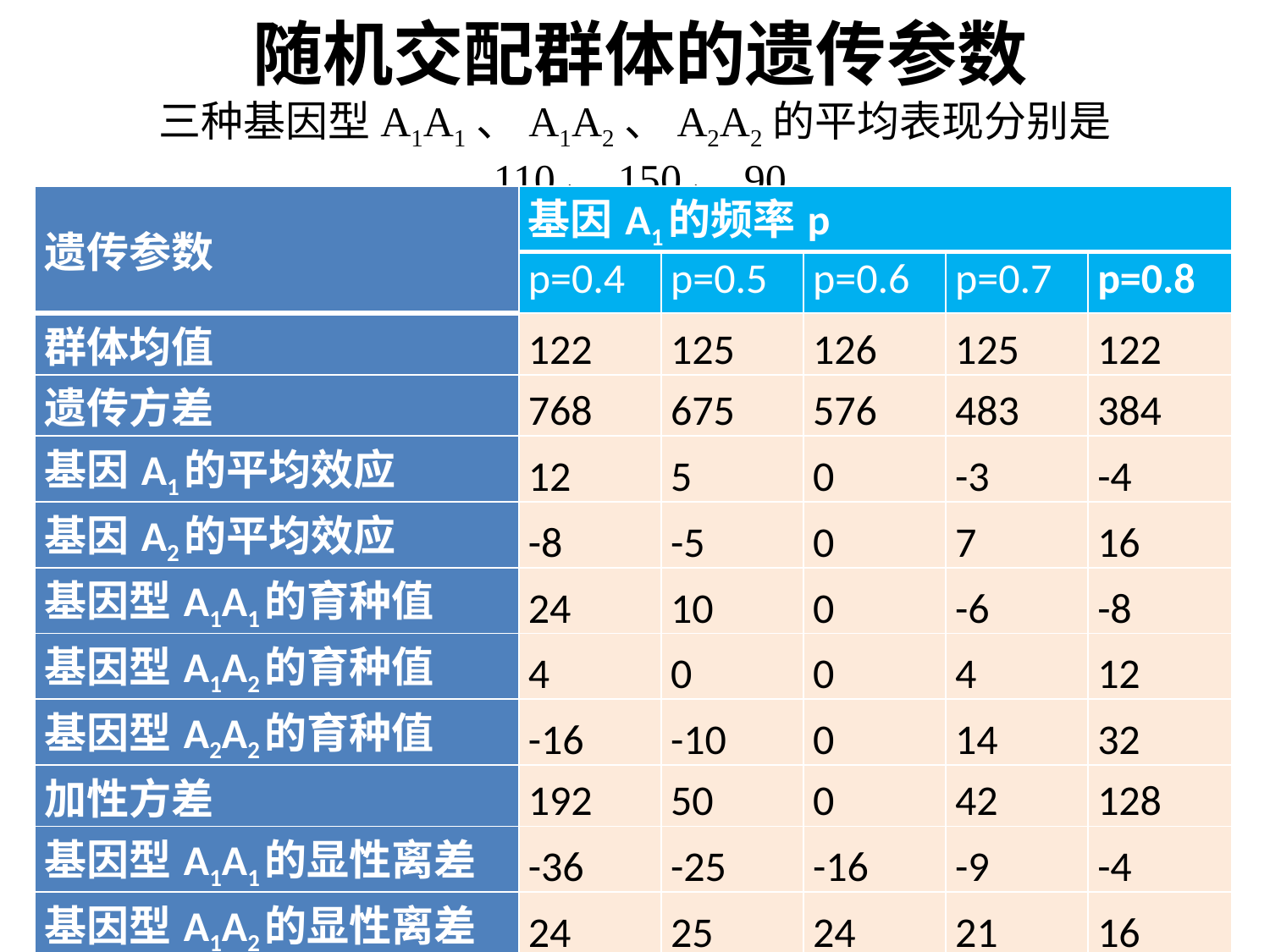

# 随机交配群体的遗传参数 三种基因型A1A1、A1A2、A2A2的平均表现分别是110、150、90
| 遗传参数 | 基因A1的频率p |  |  |  |  |
| --- | --- | --- | --- | --- | --- |
|  | p=0.4 | p=0.5 | p=0.6 | p=0.7 | p=0.8 |
| 群体均值 | 122 | 125 | 126 | 125 | 122 |
| 遗传方差 | 768 | 675 | 576 | 483 | 384 |
| 基因A1的平均效应 | 12 | 5 | 0 | -3 | -4 |
| 基因A2的平均效应 | -8 | -5 | 0 | 7 | 16 |
| 基因型A1A1的育种值 | 24 | 10 | 0 | -6 | -8 |
| 基因型A1A2的育种值 | 4 | 0 | 0 | 4 | 12 |
| 基因型A2A2的育种值 | -16 | -10 | 0 | 14 | 32 |
| 加性方差 | 192 | 50 | 0 | 42 | 128 |
| 基因型A1A1的显性离差 | -36 | -25 | -16 | -9 | -4 |
| 基因型A1A2的显性离差 | 24 | 25 | 24 | 21 | 16 |
| 基因型A2A2的显性离差 | -16 | -25 | -36 | -49 | -64 |
| 显性方差 | 576 | 625 | 576 | 441 | 256 |